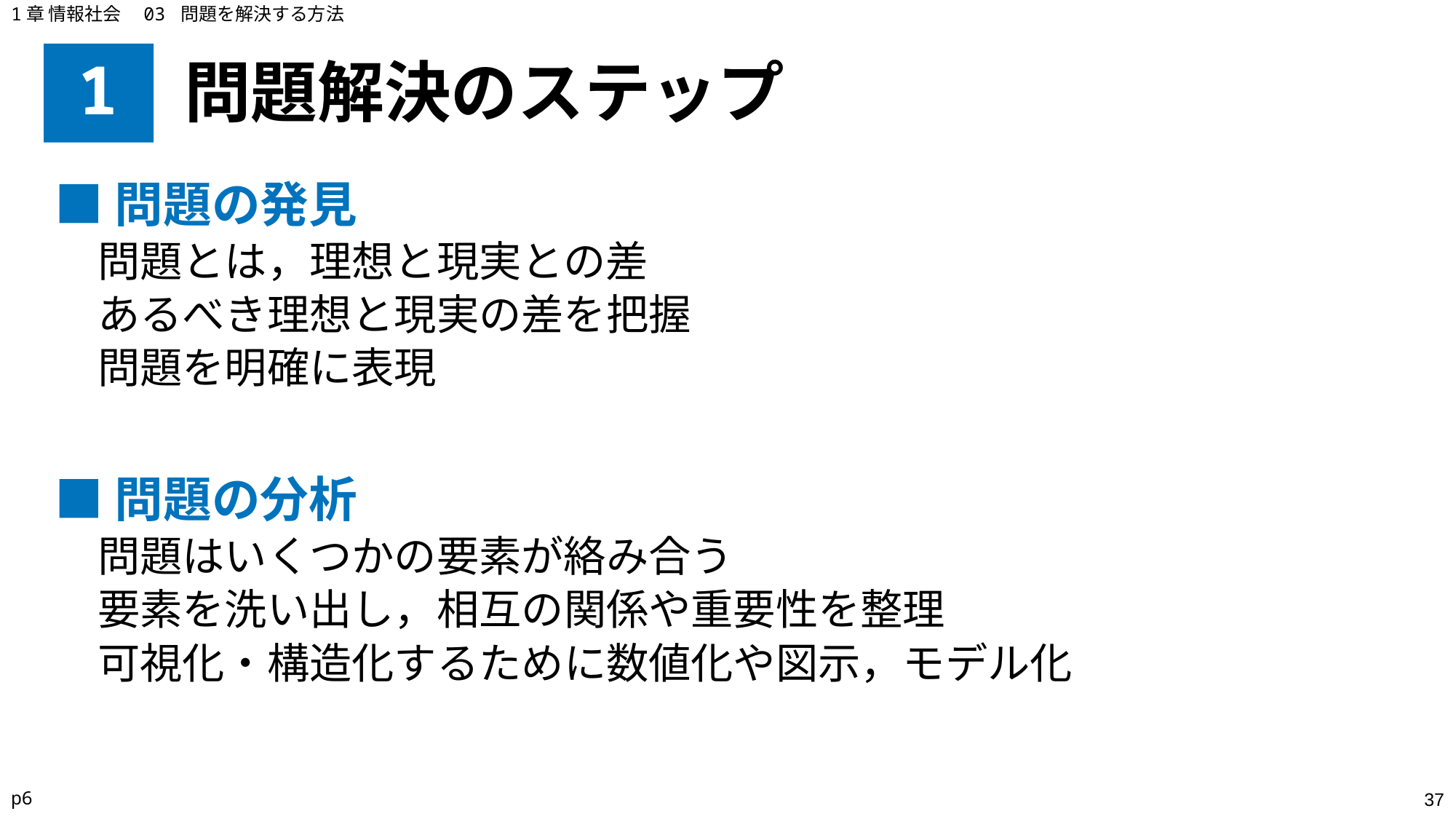

1章 情報社会　03 問題を解決する方法

# 1
問題解決のステップ
■問題の発見
問題とは，理想と現実との差
あるべき理想と現実の差を把握
問題を明確に表現

■問題の分析
問題はいくつかの要素が絡み合う
要素を洗い出し，相互の関係や重要性を整理
可視化・構造化するために数値化や図示，モデル化

p6
37